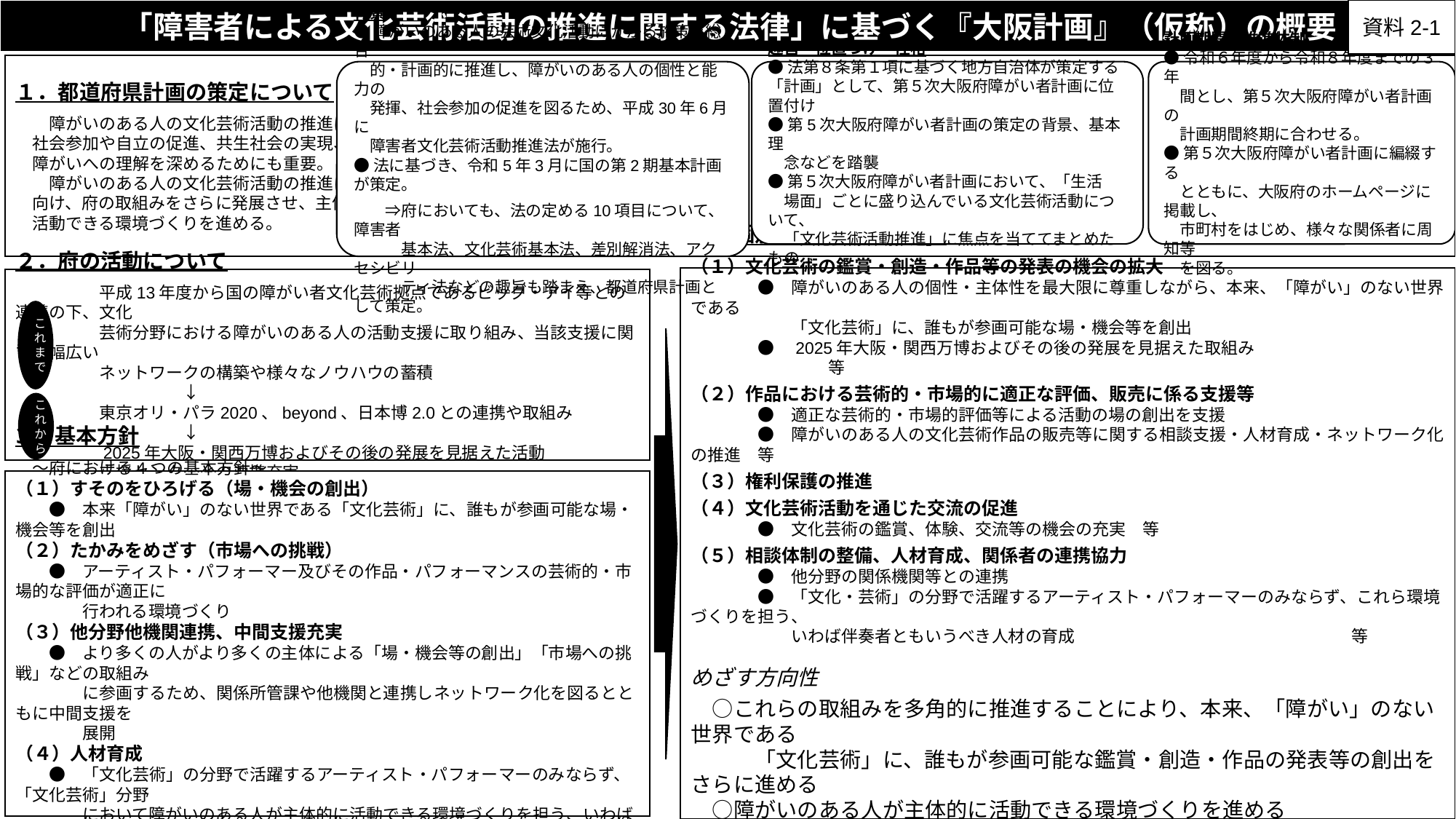

資料2-1
「障害者による文化芸術活動の推進に関する法律」に基づく『大阪計画』（仮称）の概要
１．都道府県計画の策定について

　　障がいのある人の文化芸術活動の推進は、
　社会参加や自立の促進、共生社会の実現、
　障がいへの理解を深めるためにも重要。
　　障がいのある人の文化芸術活動の推進に
　向け、府の取組みをさらに発展させ、主体的に
　活動できる環境づくりを進める。

背景
●障がいのある人の芸術文化活動にかかる施策を総合
　的・計画的に推進し、障がいのある人の個性と能力の
　発揮、社会参加の促進を図るため、平成30年6月に
　障害者文化芸術活動推進法が施行。
●法に基づき、令和5年3月に国の第2期基本計画が策定。

　　⇒府においても、法の定める10項目について、障害者
　　　基本法、文化芸術基本法、差別解消法、アクセシビリ
　　　ティ法などの趣旨も踏まえ、都道府県計画として策定。

趣旨・位置づけ・性格
●法第８条第１項に基づく地方自治体が策定する「計画」として、第５次大阪府障がい者計画に位置付け
●第5次大阪府障がい者計画の策定の背景、基本理
　念などを踏襲
●第５次大阪府障がい者計画において、「生活
　場面」ごとに盛り込んでいる文化芸術活動について、
　「文化芸術活動推進」に焦点を当ててまとめたもの
計画期間・推進体制
●令和６年度から令和８年度までの３年
　間とし、第５次大阪府障がい者計画の
　計画期間終期に合わせる。
●第５次大阪府障がい者計画に編綴する
　とともに、大阪府のホームページに掲載し、
　市町村をはじめ、様々な関係者に周知等
　を図る。
４．個別の施策の推進方向

（１）文化芸術の鑑賞・創造・作品等の発表の機会の拡大
　　　　●　障がいのある人の個性・主体性を最大限に尊重しながら、本来、「障がい」のない世界である
　　　　　　「文化芸術」に、誰もが参画可能な場・機会等を創出
　　　　●　2025年大阪・関西万博およびその後の発展を見据えた取組み　　　　　　　　　　　　　　　　　　　 等

（２）作品における芸術的・市場的に適正な評価、販売に係る支援等
　　　　●　適正な芸術的・市場的評価等による活動の場の創出を支援
　　　　●　障がいのある人の文化芸術作品の販売等に関する相談支援・人材育成・ネットワーク化の推進　等

（３）権利保護の推進

（４）文化芸術活動を通じた交流の促進
　　　　●　文化芸術の鑑賞、体験、交流等の機会の充実　等

（５）相談体制の整備、人材育成、関係者の連携協力
　　　　●　他分野の関係機関等との連携
　　　　●　「文化・芸術」の分野で活躍するアーティスト・パフォーマーのみならず、これら環境づくりを担う、
　　　　　　いわば伴奏者ともいうべき人材の育成　　                                                                等

めざす方向性

　○これらの取組みを多角的に推進することにより、本来、「障がい」のない世界である
　　　「文化芸術」に、誰もが参画可能な鑑賞・創造・作品の発表等の創出をさらに進める
　○障がいのある人が主体的に活動できる環境づくりを進める

　　　　👉障がいのあるなしに関わらない共生社会づくり
２．府の活動について

　　　　　平成13年度から国の障がい者文化芸術拠点であるビッグ・アイ等との連携の下、文化
　　　　　芸術分野における障がいのある人の活動支援に取り組み、当該支援に関する幅広い
　　　　　ネットワークの構築や様々なノウハウの蓄積
　　　　　　　　　　↓
　　　　　東京オリ・パラ2020、beyond、日本博2.0との連携や取組み
　　　　　　　　　　↓
　　　　　2025年大阪・関西万博およびその後の発展を見据えた活動
　　　　　支援センターとの連携充実
これまで

これから
3．基本方針

　～府における4つの基本方針～
（１）すそのをひろげる（場・機会の創出）
　　●　本来「障がい」のない世界である「文化芸術」に、誰もが参画可能な場・機会等を創出
（２）たかみをめざす（市場への挑戦）
　　●　アーティスト・パフォーマー及びその作品・パフォーマンスの芸術的・市場的な評価が適正に
　　　　行われる環境づくり
（３）他分野他機関連携、中間支援充実
　　●　より多くの人がより多くの主体による「場・機会等の創出」「市場への挑戦」などの取組み
　　　　に参画するため、関係所管課や他機関と連携しネットワーク化を図るとともに中間支援を
　　　　展開
（４）人材育成
　　●　「文化芸術」の分野で活躍するアーティスト・パフォーマーのみならず、「文化芸術」分野
　　　　において障がいのある人が主体的に活動できる環境づくりを担う、いわば伴奏者ともいう
　　　　べき人材の育成